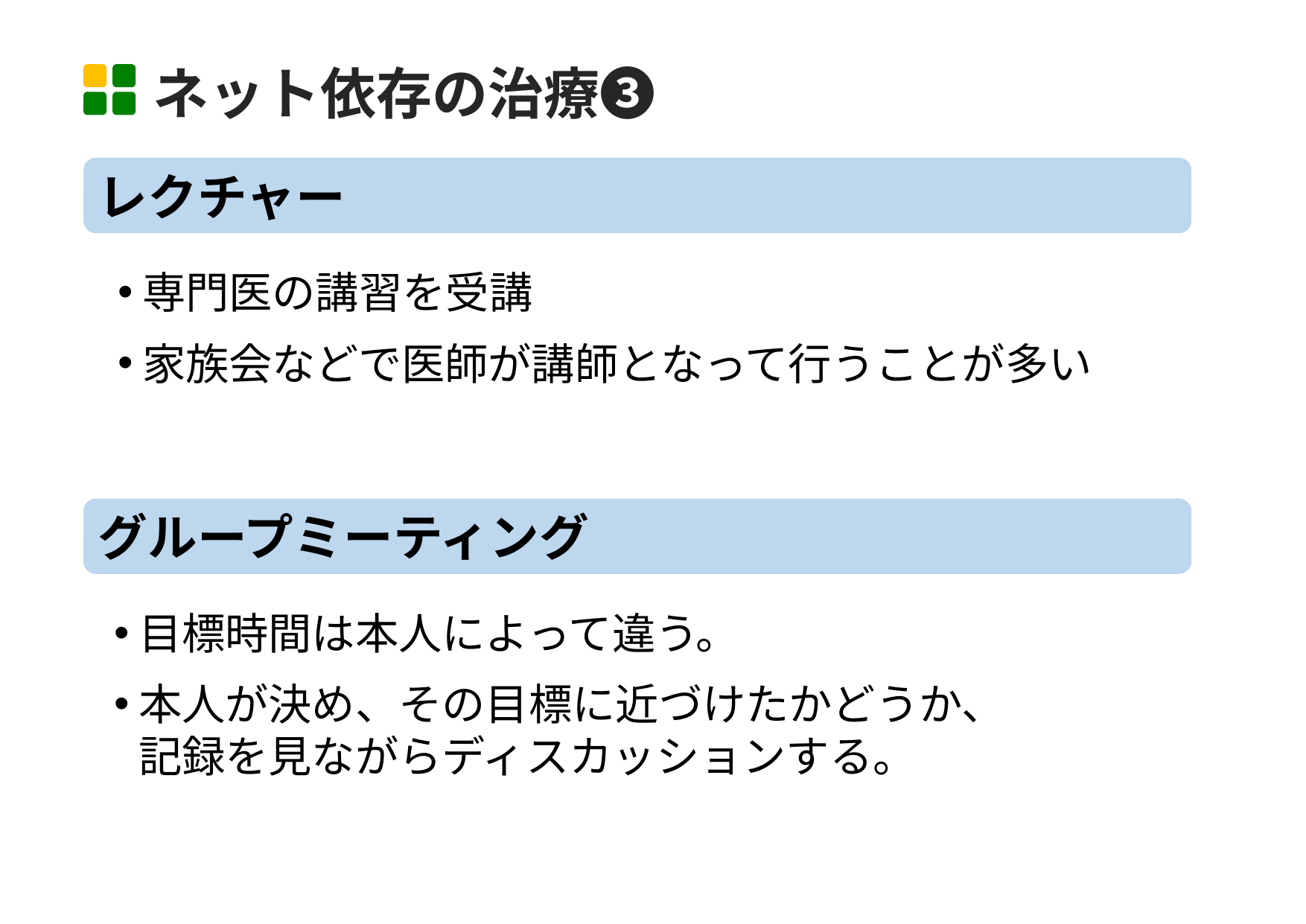

ネット依存の治療➌

レクチャー
専門医の講習を受講
家族会などで医師が講師となって行うことが多い
グループミーティング
目標時間は本人によって違う。
本人が決め、その目標に近づけたかどうか、
記録を見ながらディスカッションする。